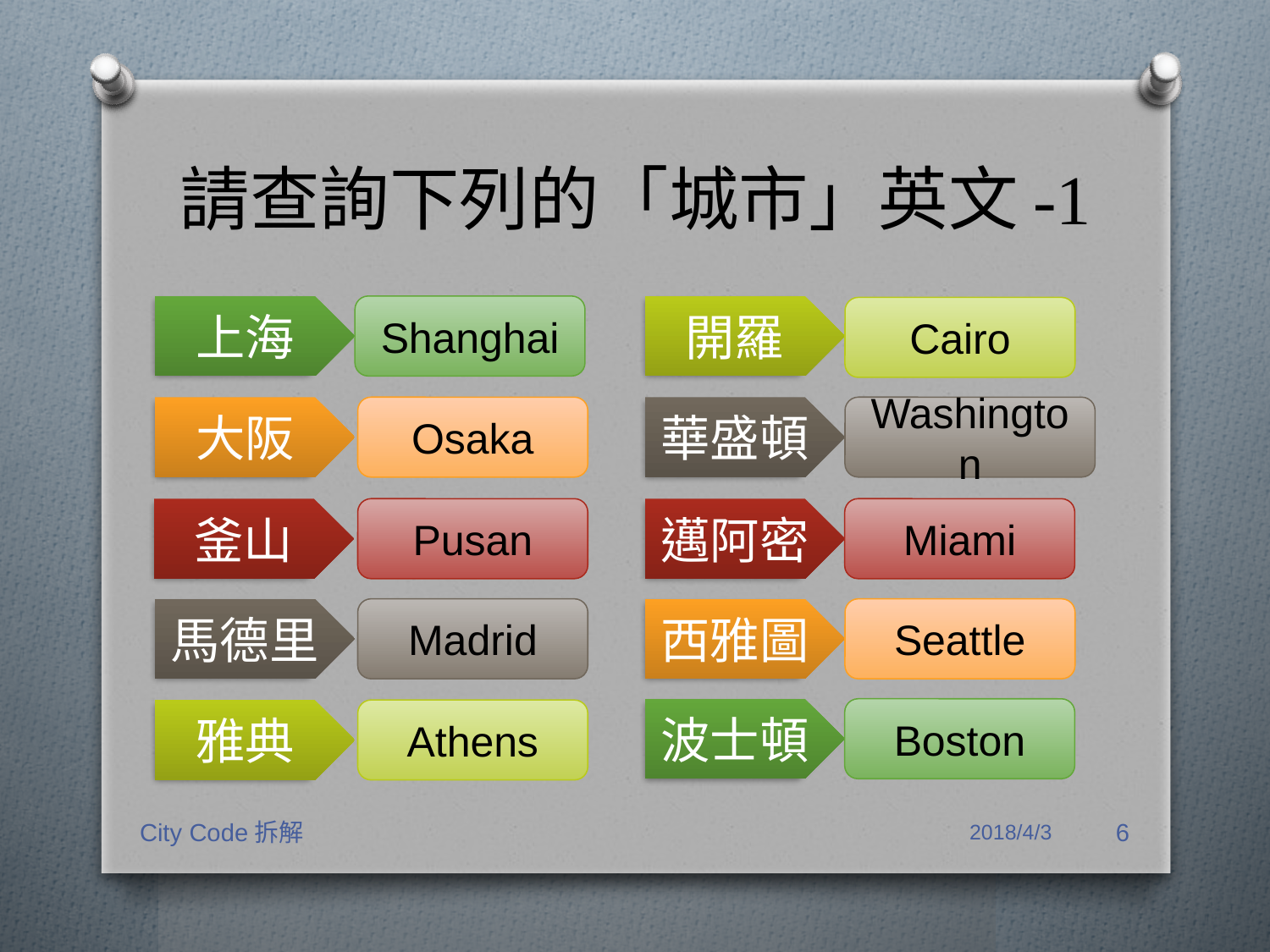

# 請查詢下列的「城市」英文-1
上海
Shanghai
開羅
Cairo
大阪
Osaka
華盛頓
Washington
釜山
Pusan
邁阿密
Miami
馬德里
Madrid
西雅圖
Seattle
波士頓
Boston
雅典
Athens
City Code拆解
2018/4/3
6